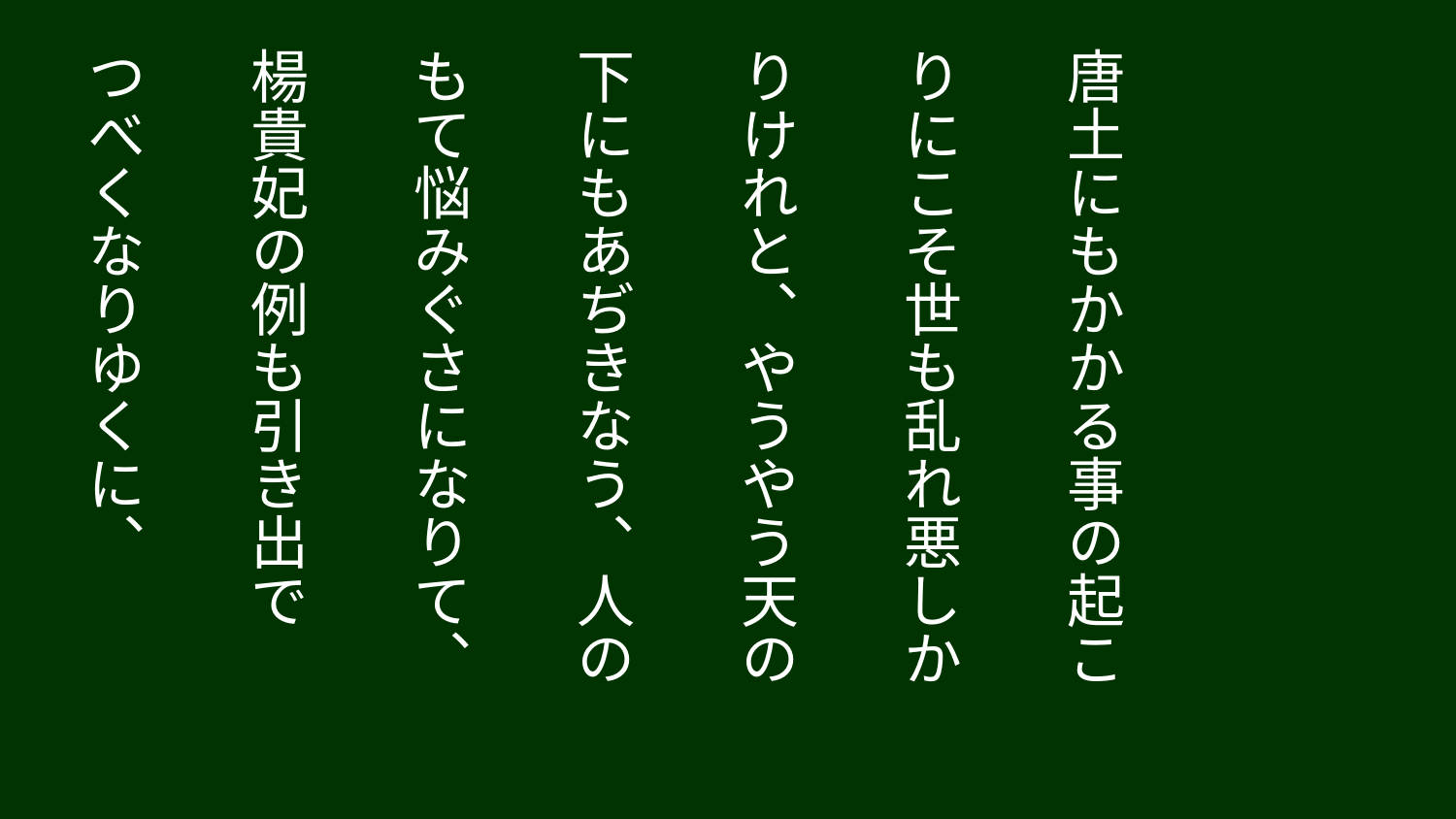

唐土にもかかる事の起こ

りにこそ世も乱れ悪しか

りけれと、やうやう天の

下にもあぢきなう、人の

もて悩みぐさになりて、

楊貴妃の例も引き出で

つべくなりゆくに、